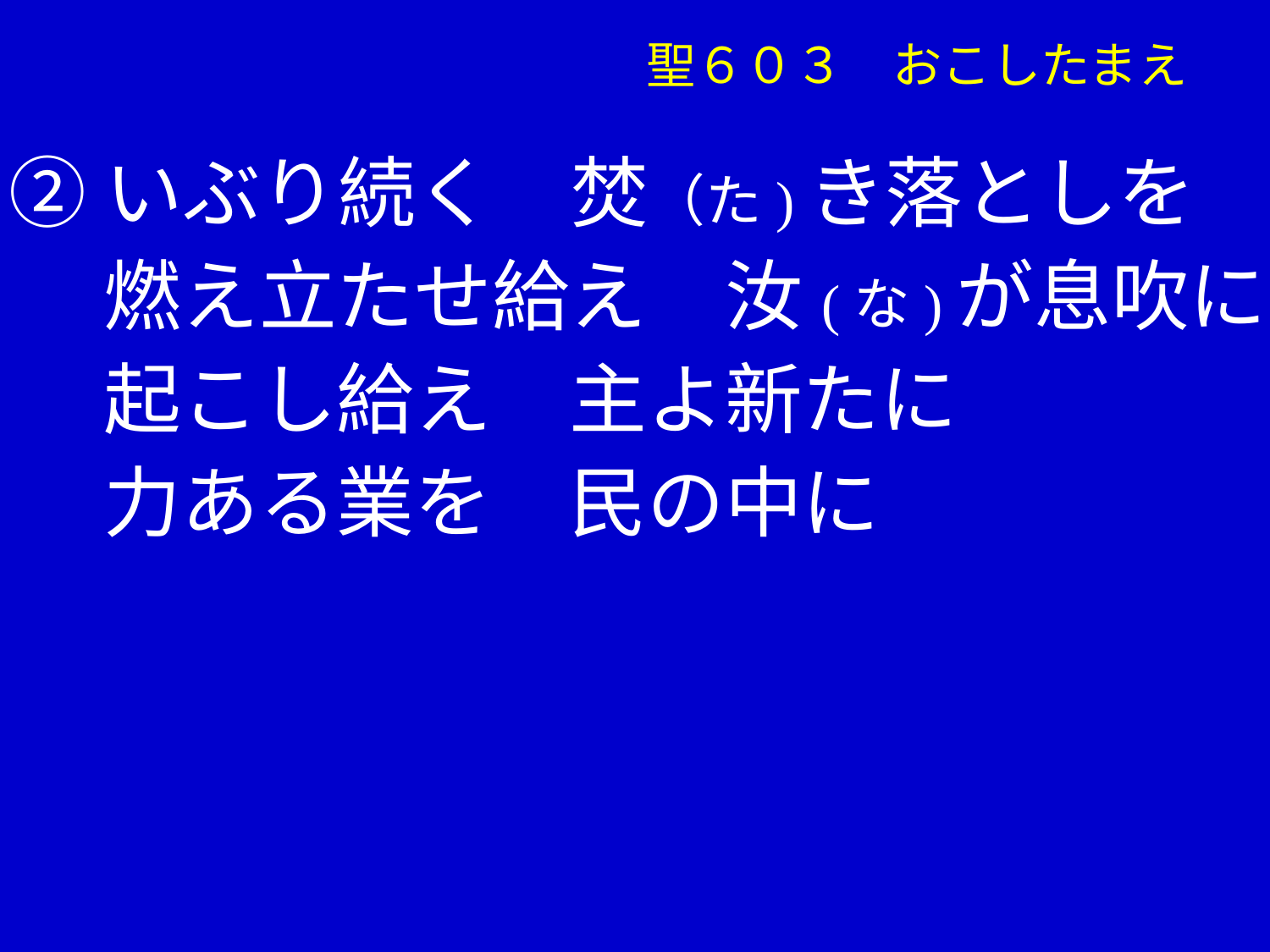

聖６０３　おこしたまえ
②いぶり続く　焚（た)き落としを
　 燃え立たせ給え　汝(な)が息吹に
　 起こし給え　主よ新たに
　 力ある業を　民の中に